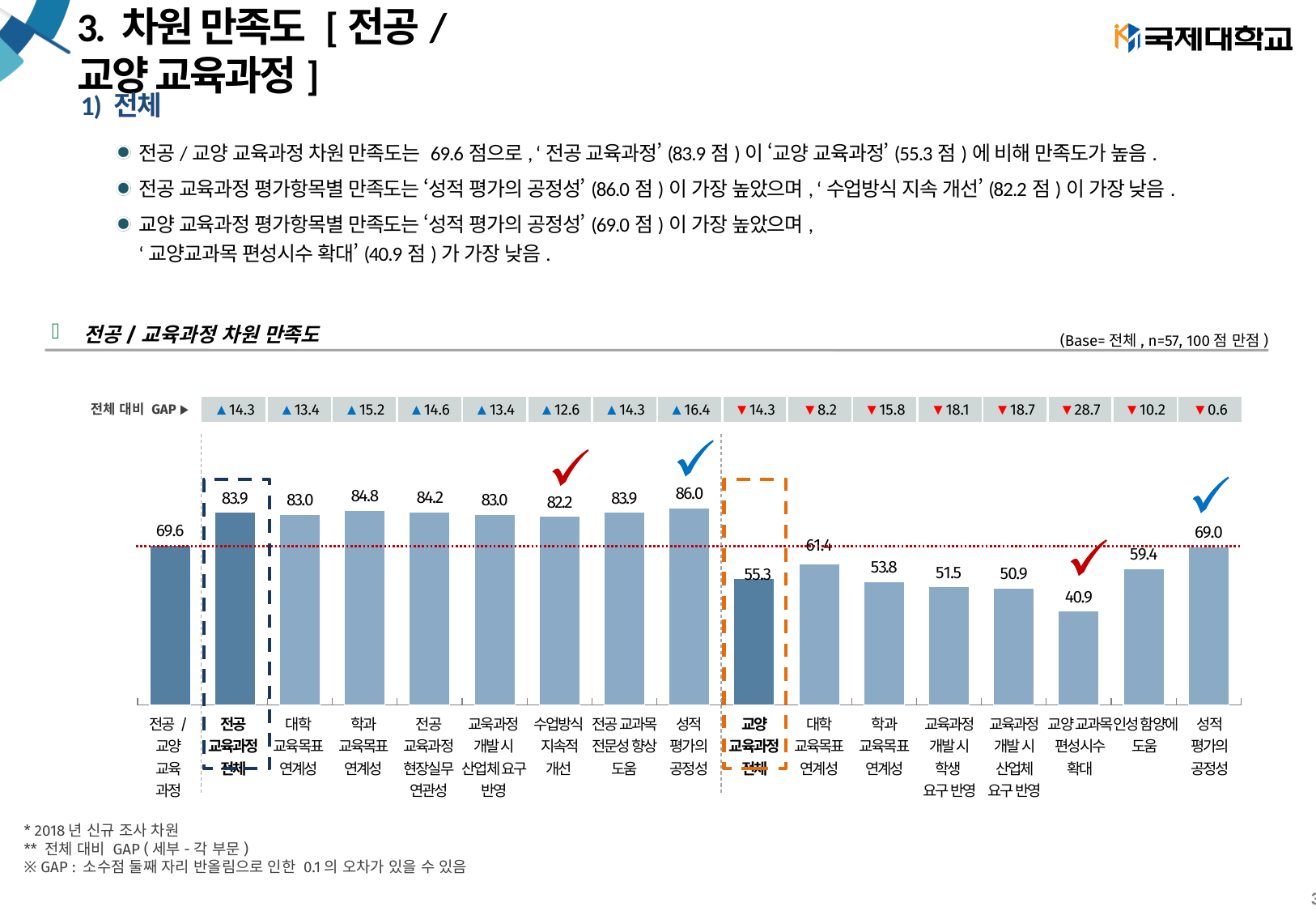

# 3. 차원 만족도 [전공/교양 교육과정]
1) 전체
전공/교양 교육과정 차원 만족도는 69.6점으로, ‘전공 교육과정’(83.9점)이 ‘교양 교육과정’(55.3점)에 비해 만족도가 높음.
전공 교육과정 평가항목별 만족도는 ‘성적 평가의 공정성’(86.0점)이 가장 높았으며, ‘수업방식 지속 개선’(82.2점)이 가장 낮음.
교양 교육과정 평가항목별 만족도는 ‘성적 평가의 공정성’(69.0점)이 가장 높았으며,
‘교양교과목 편성시수 확대’(40.9점)가 가장 낮음.

### Chart

| Category | 2017년 |
|---|---|
| 전공/교양 교육과정 | 69.56975772768169 |
| 전공 교육과정 | 83.87635756022556 |
| 전공 교육과정의 대학 교육목표 연계성 | 83.04093567157894 |
| 전공 교육과정의 학과 교육목표 연계성 | 84.79532163701757 |
| 전공 교육과정의 현장실무 연관성 | 84.21052631578948 |
| 교육과정 개발 시 산업체 요구 반영 | 83.04093567245613 |
| 수업방식 지속적 개선 | 82.16374268964914 |
| 전공 교과목 전문성 향상에 도움 | 83.91812865473683 |
| 성적평가의 공정성 | 85.96491228035089 |
| 교양 교육과정 | 55.26315789513785 |
| 대학 교육목표의 연계성 | 61.40350877245612 |
| 학과 교육목표의 연계성 | 53.80116959140347 |
| 교육과정 개발 시 학생 요구 반영 | 51.46198830491227 |
| 교육과정 개발 시 산업체 요구 반영2 | 50.87719298315789 |
| 교양 교과목 편성시수 확대 | 40.935672514561396 |
| 교양 교과목 인성 함양에 도움 | 59.356725146666655 |
| 성적평가의 공정성3 | 69.00584795280703 |
전공/교육과정 차원 만족도
(Base=전체, n=57, 100점 만점)
|  | ▲14.3 | ▲13.4 | ▲15.2 | ▲14.6 | ▲13.4 | ▲12.6 | ▲14.3 | ▲16.4 | ▼14.3 | ▼8.2 | ▼15.8 | ▼18.1 | ▼18.7 | ▼28.7 | ▼10.2 | ▼0.6 |
| --- | --- | --- | --- | --- | --- | --- | --- | --- | --- | --- | --- | --- | --- | --- | --- | --- |
전체 대비 GAP ▶

| 전공/ 교양 교육 과정 | 전공 교육과정 전체 | 대학 교육목표 연계성 | 학과 교육목표 연계성 | 전공 교육과정 현장실무 연관성 | 교욱과정 개발 시 산업체 요구 반영 | 수업방식 지속적 개선 | 전공 교과목 전문성 향상 도움 | 성적 평가의 공정성 | 교양 교육과정 전체 | 대학 교육목표 연계성 | 학과 교육목표 연계성 | 교육과정 개발 시 학생 요구 반영 | 교육과정 개발 시 산업체 요구 반영 | 교양 교과목 편성시수 확대 | 인성 함양에 도움 | 성적 평가의 공정성 |
| --- | --- | --- | --- | --- | --- | --- | --- | --- | --- | --- | --- | --- | --- | --- | --- | --- |
* 2018년 신규 조사 차원
** 전체 대비 GAP (세부-각 부문)
※ GAP : 소수점 둘째 자리 반올림으로 인한 0.1의 오차가 있을 수 있음